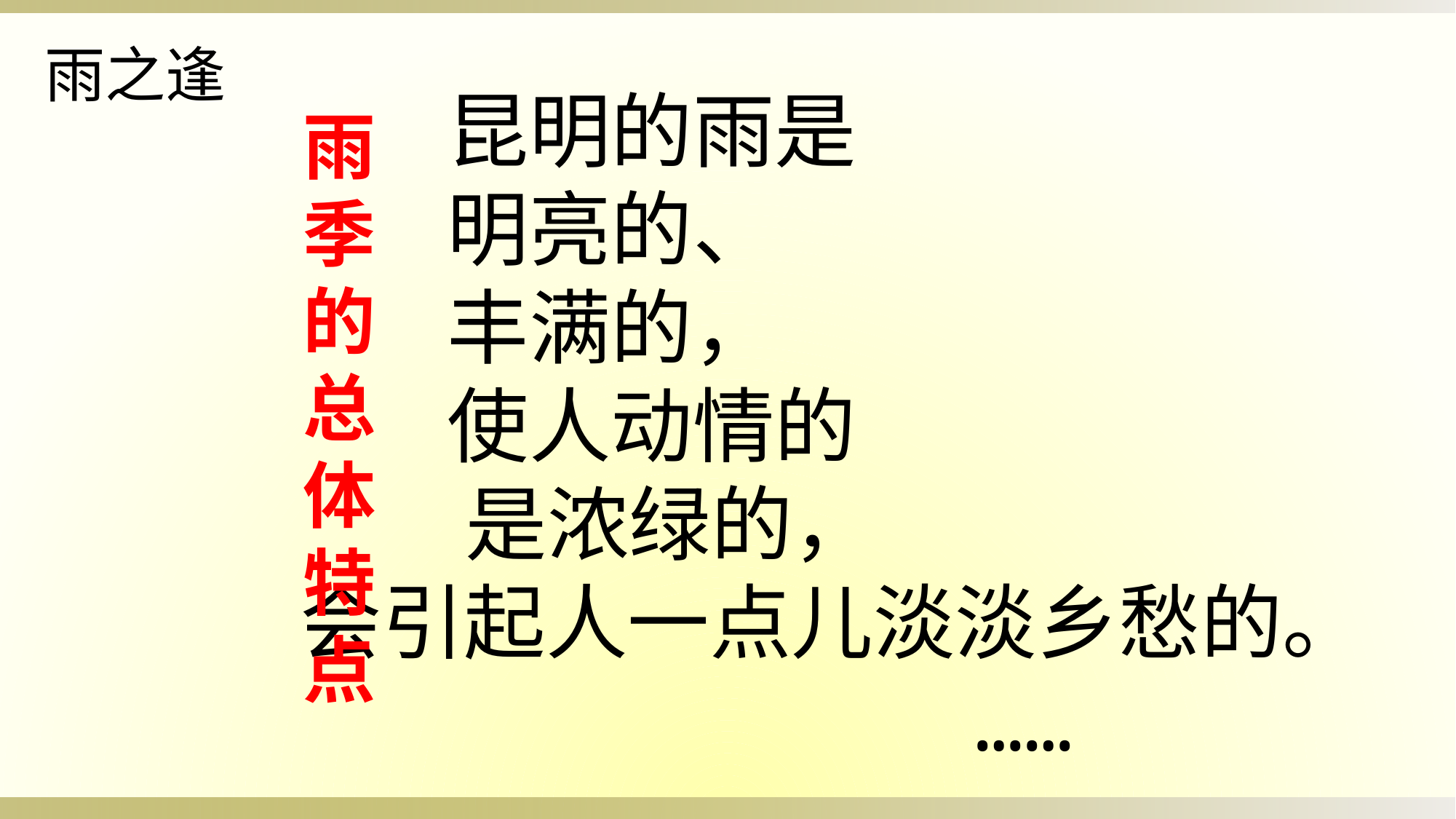

雨之逢
             昆明的雨是
             明亮的、
             丰满的，
             使人动情的
              是浓绿的，
     会引起人一点儿淡淡乡愁的。
                ……

雨季的总体特点